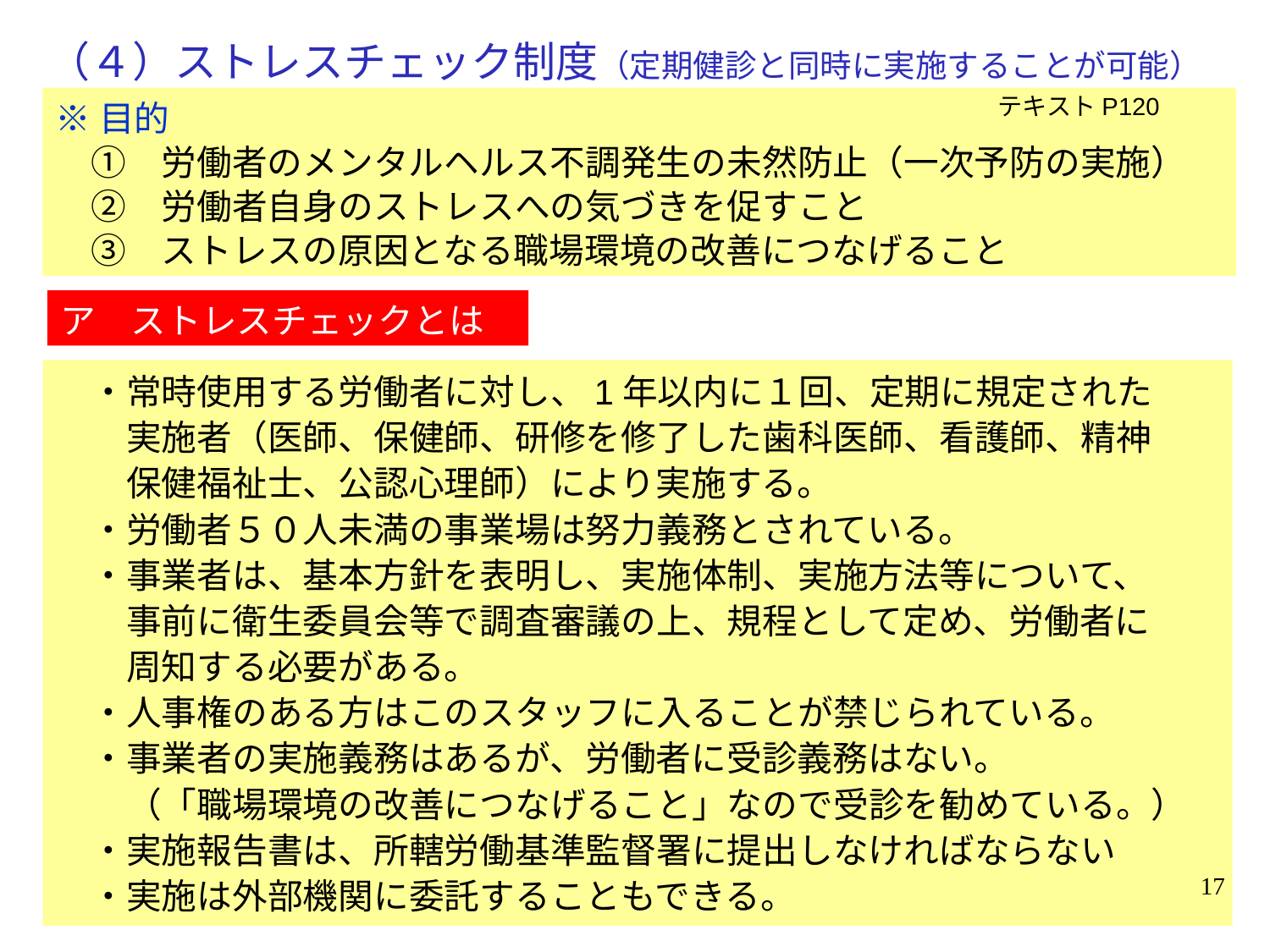

# （４）ストレスチェック制度（定期健診と同時に実施することが可能）
※目的
　①　労働者のメンタルヘルス不調発生の未然防止（一次予防の実施）
　②　労働者自身のストレスへの気づきを促すこと
　③　ストレスの原因となる職場環境の改善につなげること
テキストP120
ア　ストレスチェックとは
　・常時使用する労働者に対し、1年以内に１回、定期に規定された
　　実施者（医師、保健師、研修を修了した歯科医師、看護師、精神
　　保健福祉士、公認心理師）により実施する。
　・労働者５０人未満の事業場は努力義務とされている。
　・事業者は、基本方針を表明し、実施体制、実施方法等について、
　　事前に衛生委員会等で調査審議の上、規程として定め、労働者に
　　周知する必要がある。
　・人事権のある方はこのスタッフに入ることが禁じられている。
　・事業者の実施義務はあるが、労働者に受診義務はない。
　　（「職場環境の改善につなげること」なので受診を勧めている。）
　・実施報告書は、所轄労働基準監督署に提出しなければならない
　・実施は外部機関に委託することもできる。

※やり方
　「職業性ストレス簡易調査票」に配布し、質問に応えてもらう。
　「仕事のストレス要因」１７項目　「心身のストレス反応」２９項目
　「周囲のサポート」９項目　「満足度」２項目　　全部で５７項目

17